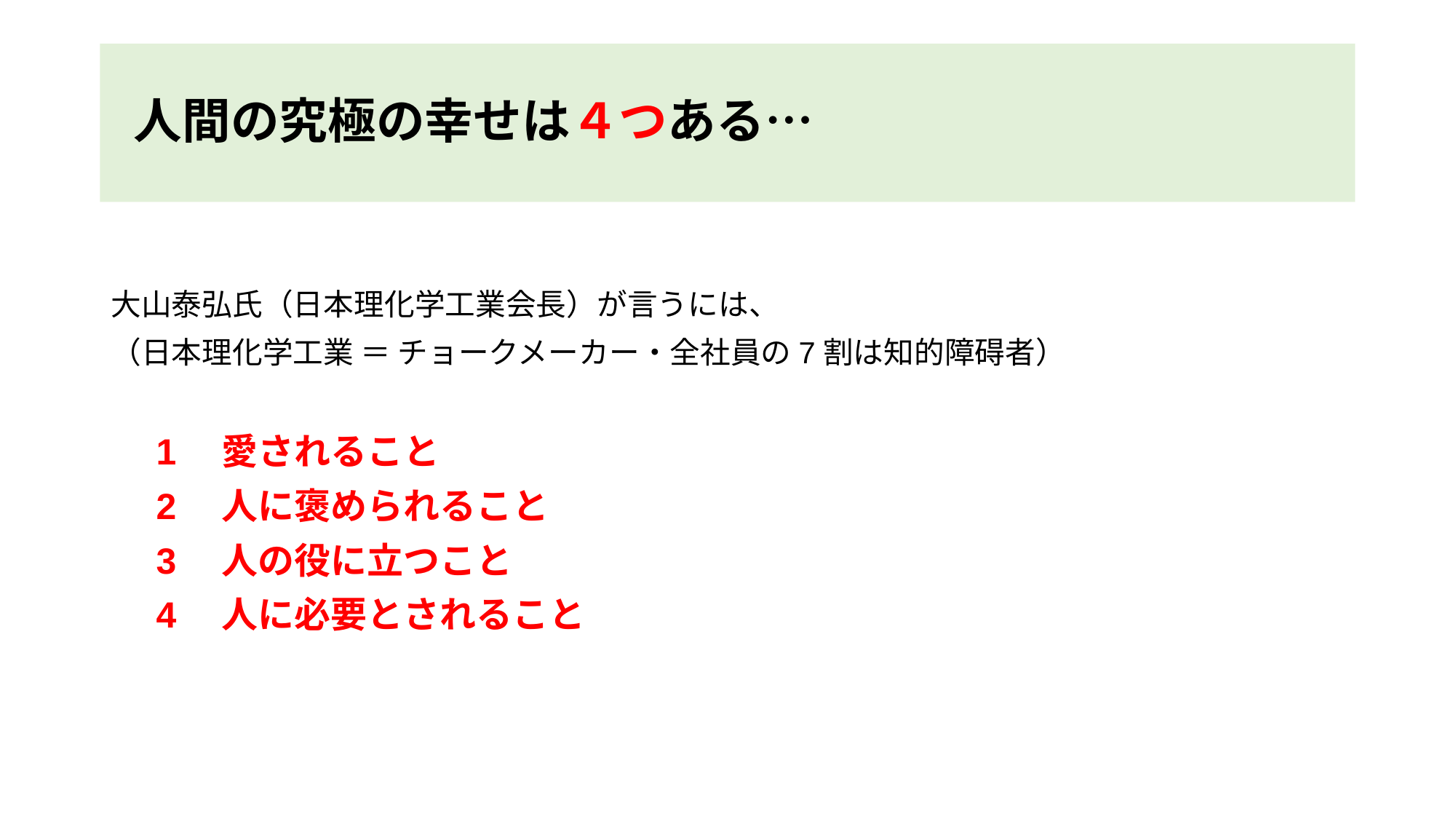

# 人間の究極の幸せは４つある…

大山泰弘氏（日本理化学工業会長）が言うには、
（日本理化学工業 ＝ チョークメーカー・全社員の7割は知的障碍者）

　1　愛されること
　2　人に褒められること
　3　人の役に立つこと
　4　人に必要とされること